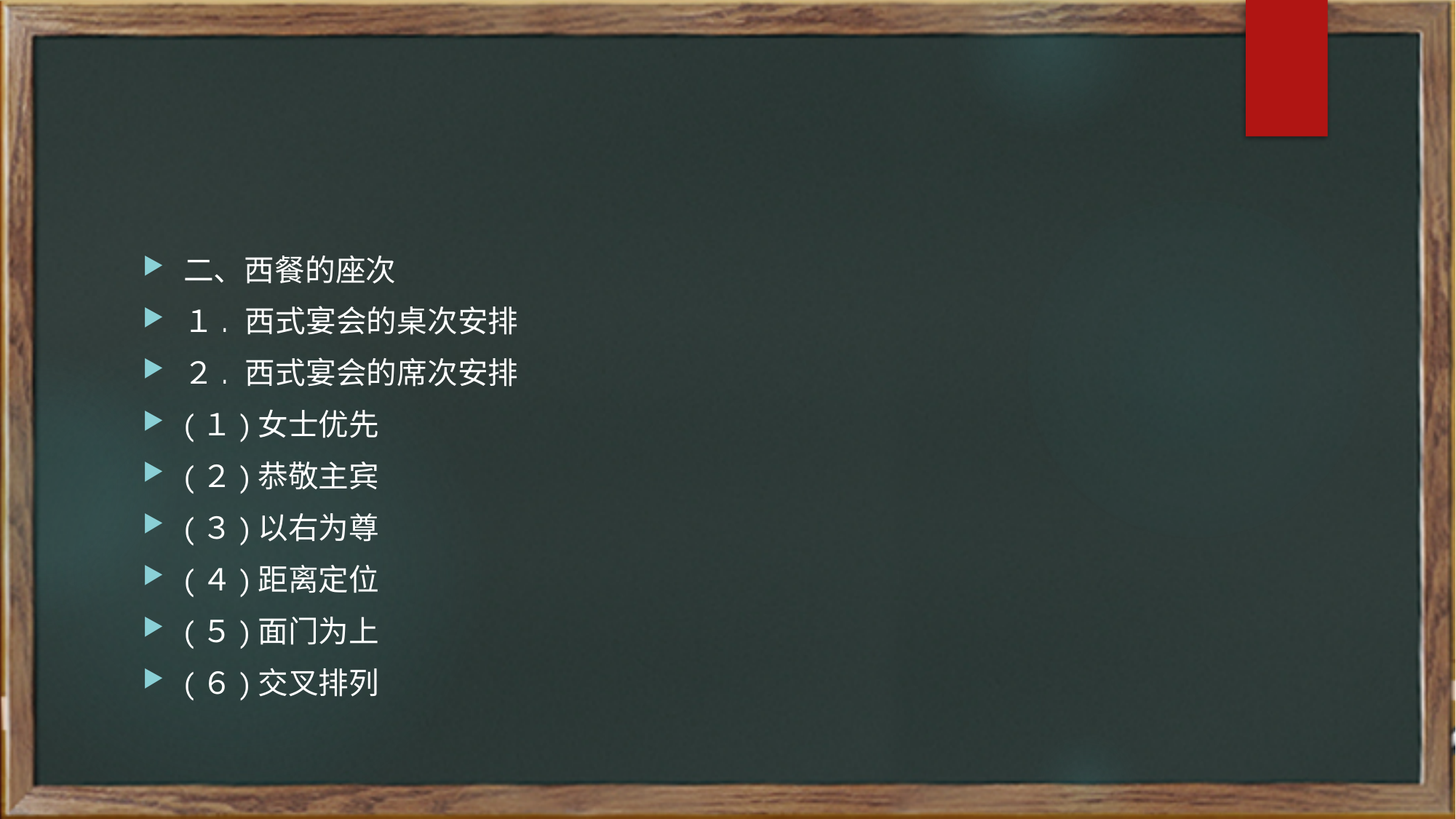

二、西餐的座次
１. 西式宴会的桌次安排
２. 西式宴会的席次安排
(１)女士优先
(２)恭敬主宾
(３)以右为尊
(４)距离定位
(５)面门为上
(６)交叉排列